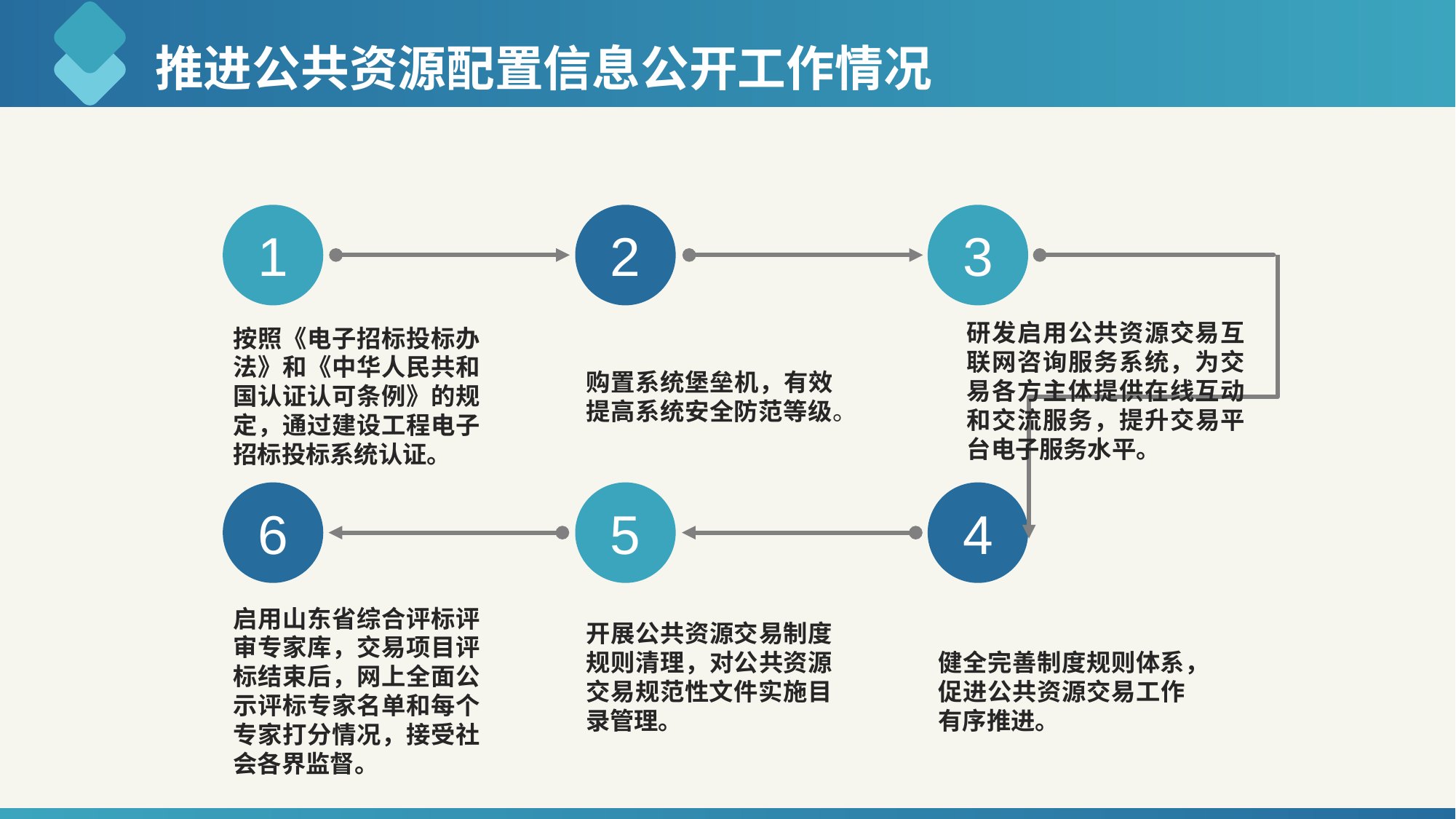

# 推进公共资源配置信息公开工作情况

1
2
3
研发启用公共资源交易互联网咨询服务系统，为交易各方主体提供在线互动和交流服务，提升交易平台电子服务水平。
按照《电子招标投标办法》和《中华人民共和国认证认可条例》的规定，通过建设工程电子招标投标系统认证。
购置系统堡垒机，有效提高系统安全防范等级。

6
5
4
启用山东省综合评标评审专家库，交易项目评标结束后，网上全面公示评标专家名单和每个专家打分情况，接受社会各界监督。
开展公共资源交易制度规则清理，对公共资源交易规范性文件实施目录管理。
健全完善制度规则体系，促进公共资源交易工作有序推进。